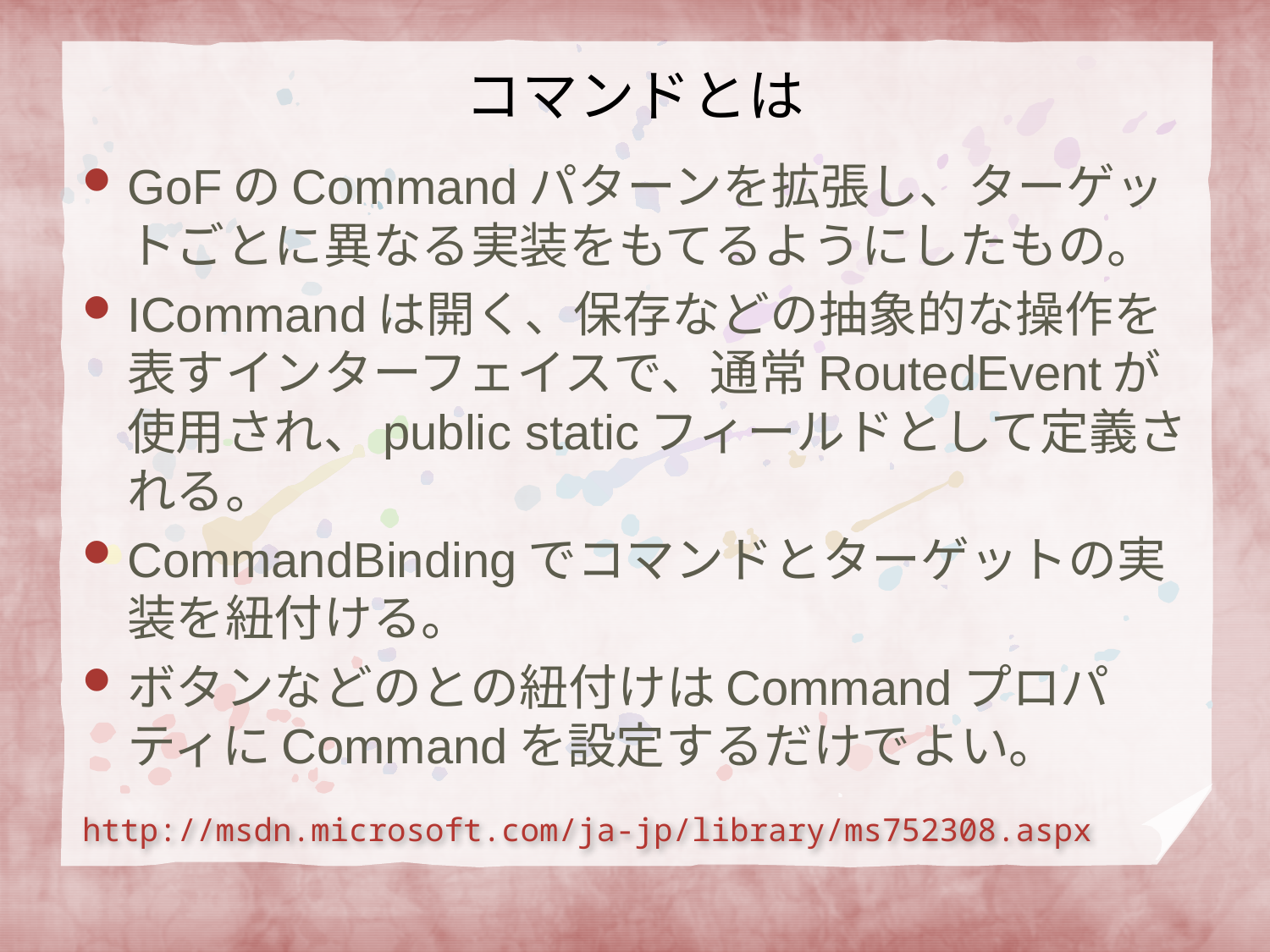

# コマンドとは
GoFのCommandパターンを拡張し、ターゲットごとに異なる実装をもてるようにしたもの。
ICommandは開く、保存などの抽象的な操作を表すインターフェイスで、通常RoutedEventが使用され、public staticフィールドとして定義される。
CommandBindingでコマンドとターゲットの実装を紐付ける。
ボタンなどのとの紐付けはCommandプロパティにCommandを設定するだけでよい。
http://msdn.microsoft.com/ja-jp/library/ms752308.aspx